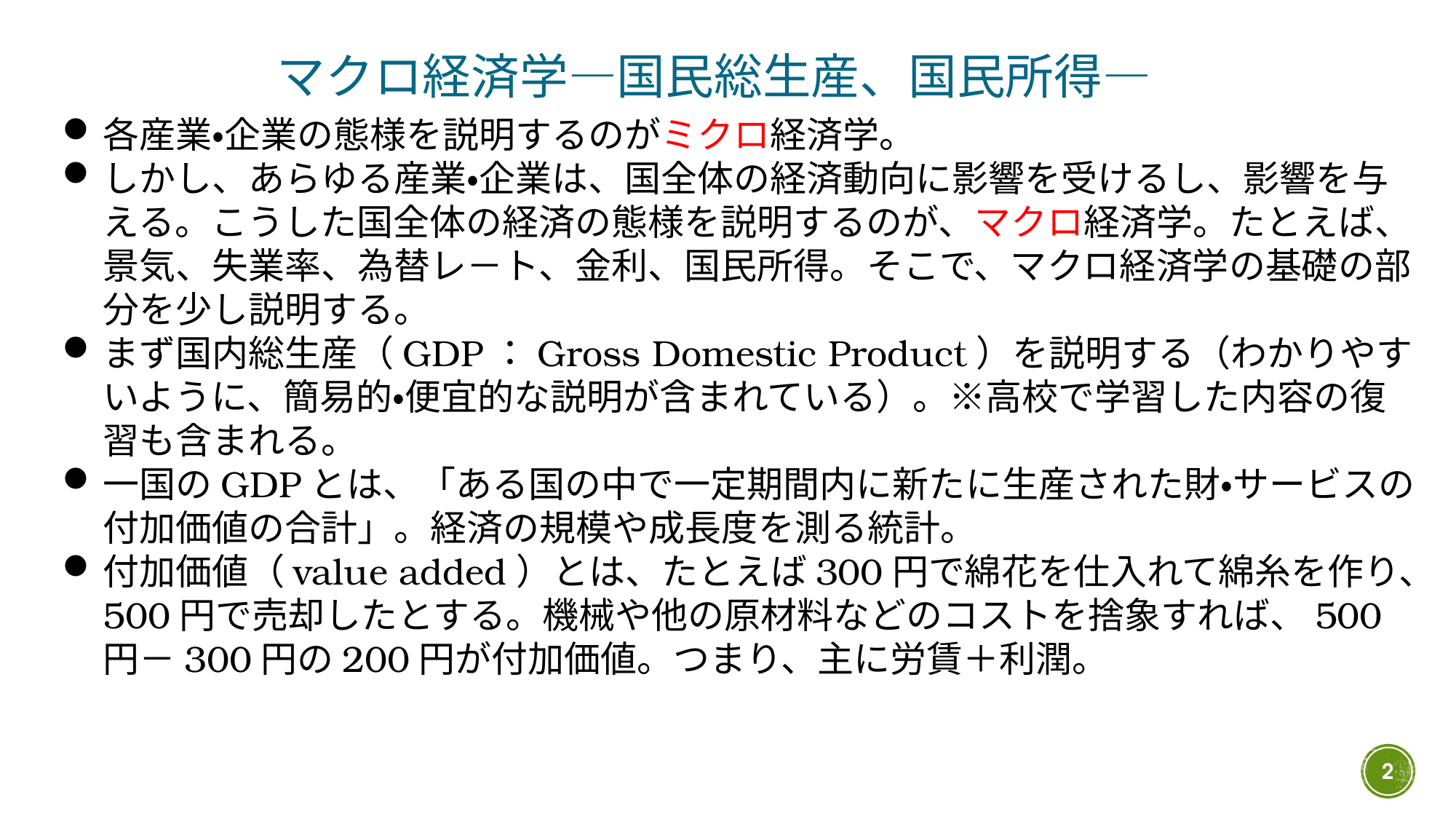

マクロ経済学―国民総生産、国民所得―
各産業・企業の態様を説明するのがミクロ経済学。
しかし、あらゆる産業・企業は、国全体の経済動向に影響を受けるし、影響を与える。こうした国全体の経済の態様を説明するのが、マクロ経済学。たとえば、景気、失業率、為替レ－ト、金利、国民所得。そこで、マクロ経済学の基礎の部分を少し説明する。
まず国内総生産（GDP：Gross Domestic Product）を説明する（わかりやすいように、簡易的・便宜的な説明が含まれている）。※高校で学習した内容の復習も含まれる。
一国のGDPとは、「ある国の中で一定期間内に新たに生産された財・サービスの付加価値の合計」。経済の規模や成長度を測る統計。
付加価値（value added）とは、たとえば300円で綿花を仕入れて綿糸を作り、500円で売却したとする。機械や他の原材料などのコストを捨象すれば、500円－300円の200円が付加価値。つまり、主に労賃＋利潤。
2